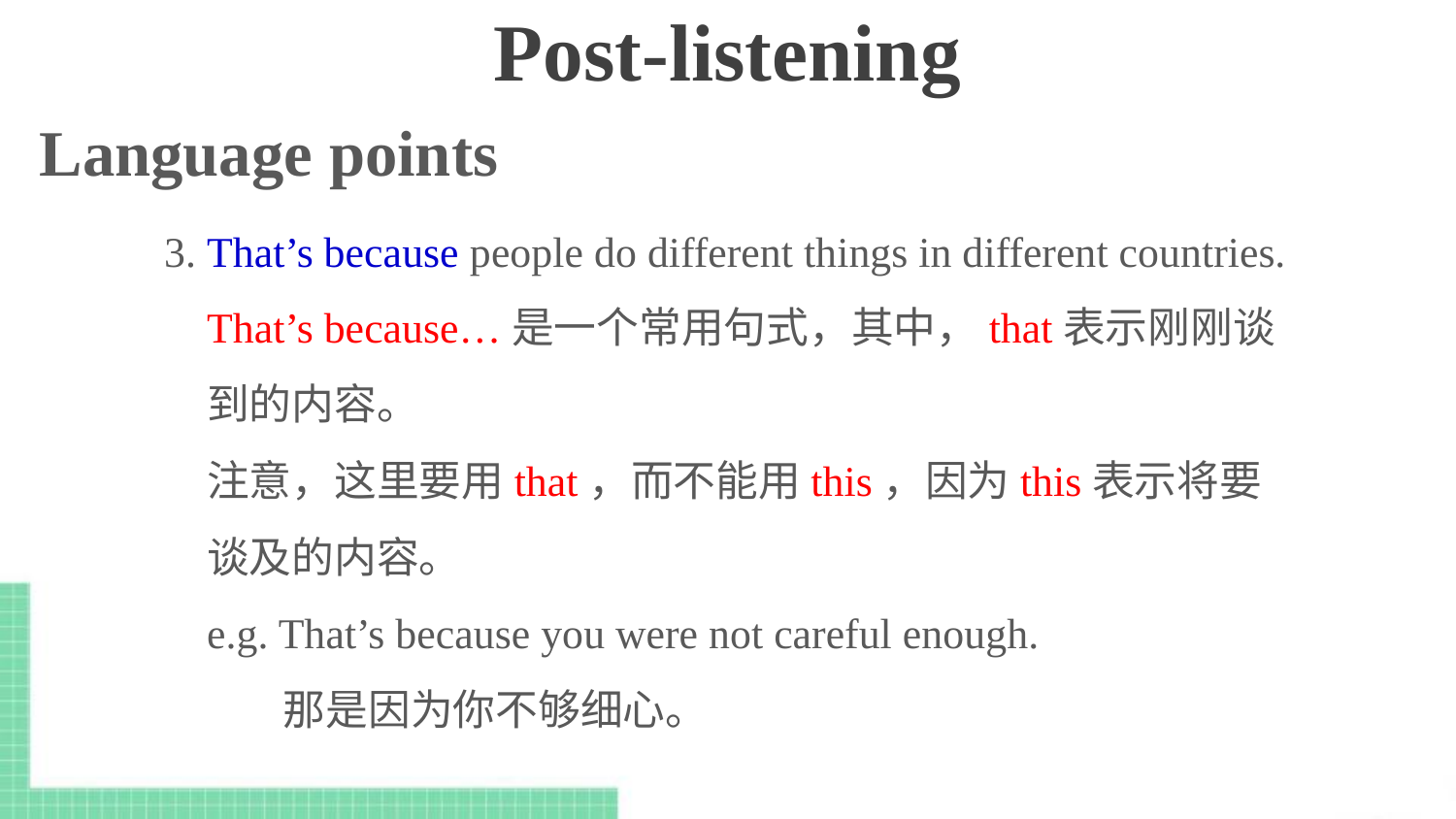

Post-listening
Language points
3. That’s because people do different things in different countries.
That’s because…是一个常用句式，其中，that表示刚刚谈到的内容。
注意，这里要用that，而不能用this，因为this表示将要谈及的内容。
e.g. That’s because you were not careful enough.
       那是因为你不够细心。